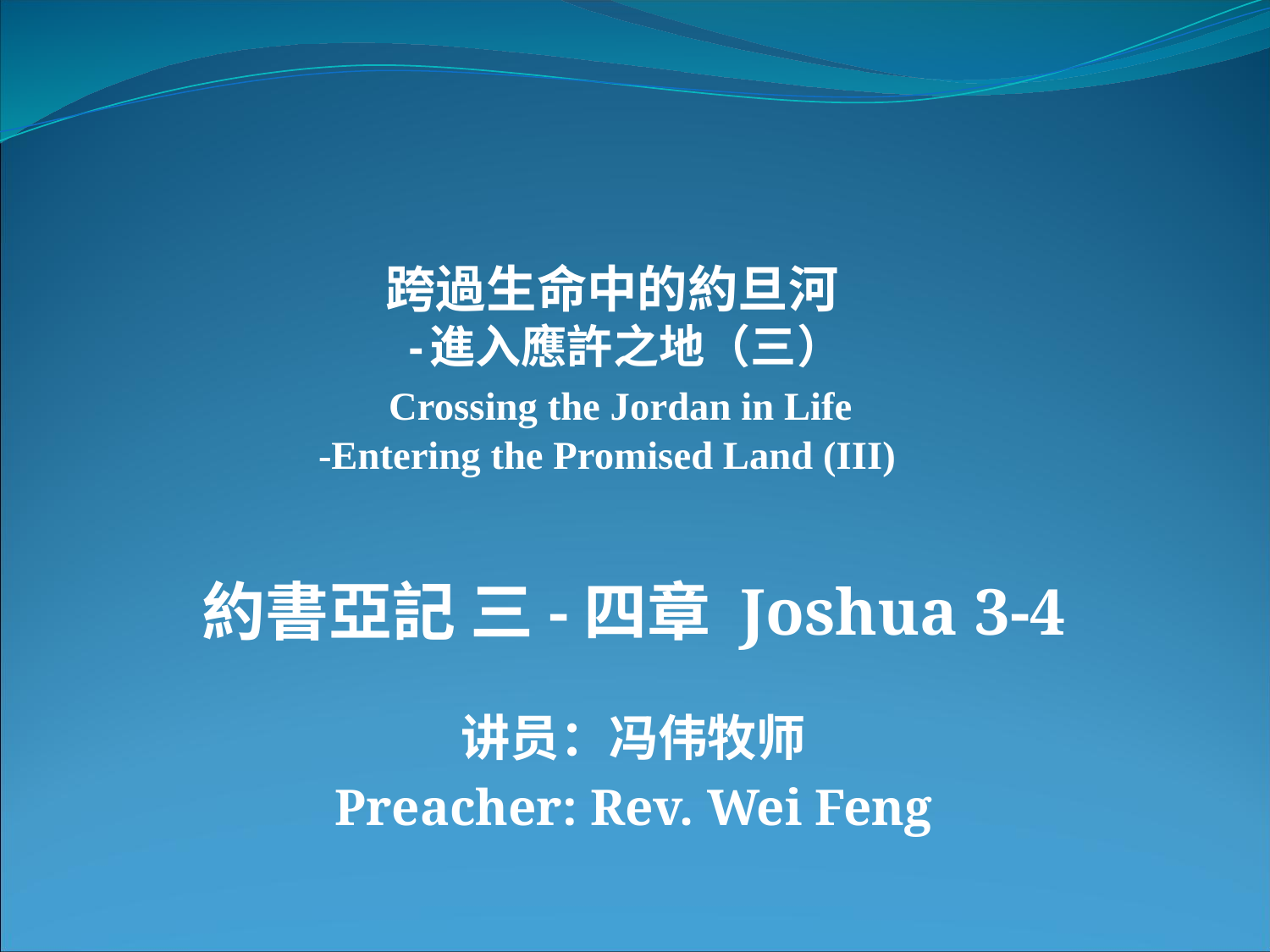

# 跨過生命中的約旦河 -進入應許之地（三） Crossing the Jordan in Life -Entering the Promised Land (III)

約書亞記 三-四章 Joshua 3-4

讲员：冯伟牧师
Preacher: Rev. Wei Feng